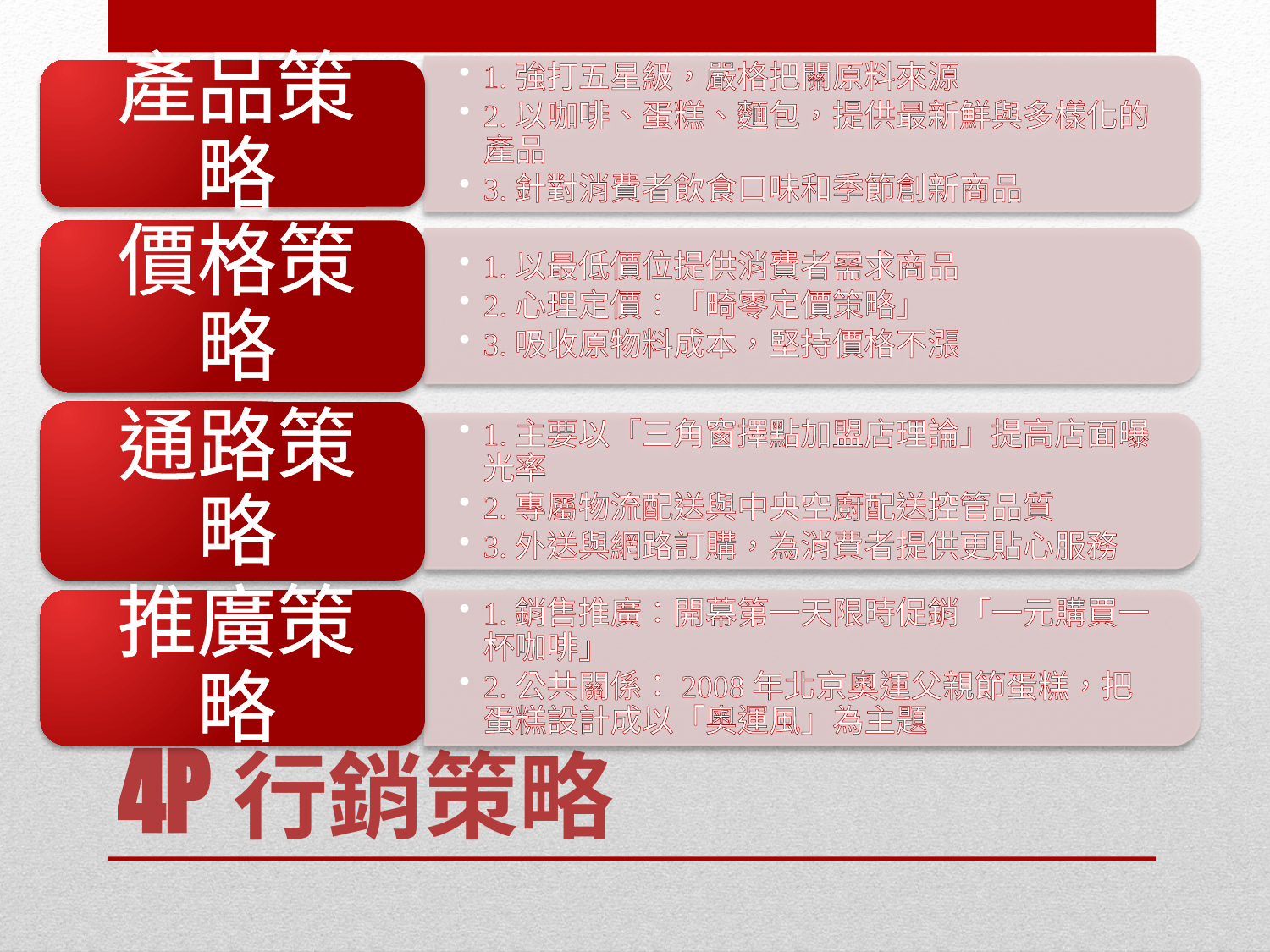

1.強打五星級，嚴格把關原料來源
2.以咖啡、蛋糕、麵包，提供最新鮮與多樣化的產品
3.針對消費者飲食口味和季節創新商品
產品策略
1.以最低價位提供消費者需求商品
2.心理定價：「畸零定價策略」
3.吸收原物料成本，堅持價格不漲
價格策略
1.主要以「三角窗擇點加盟店理論」提高店面曝光率
2.專屬物流配送與中央空廚配送控管品質
3.外送與網路訂購，為消費者提供更貼心服務
通路策略
1.銷售推廣：開幕第一天限時促銷「一元購買一杯咖啡」
2.公共關係：2008年北京奧運父親節蛋糕，把蛋糕設計成以「奧運風」為主題
推廣策略
# 4P行銷策略